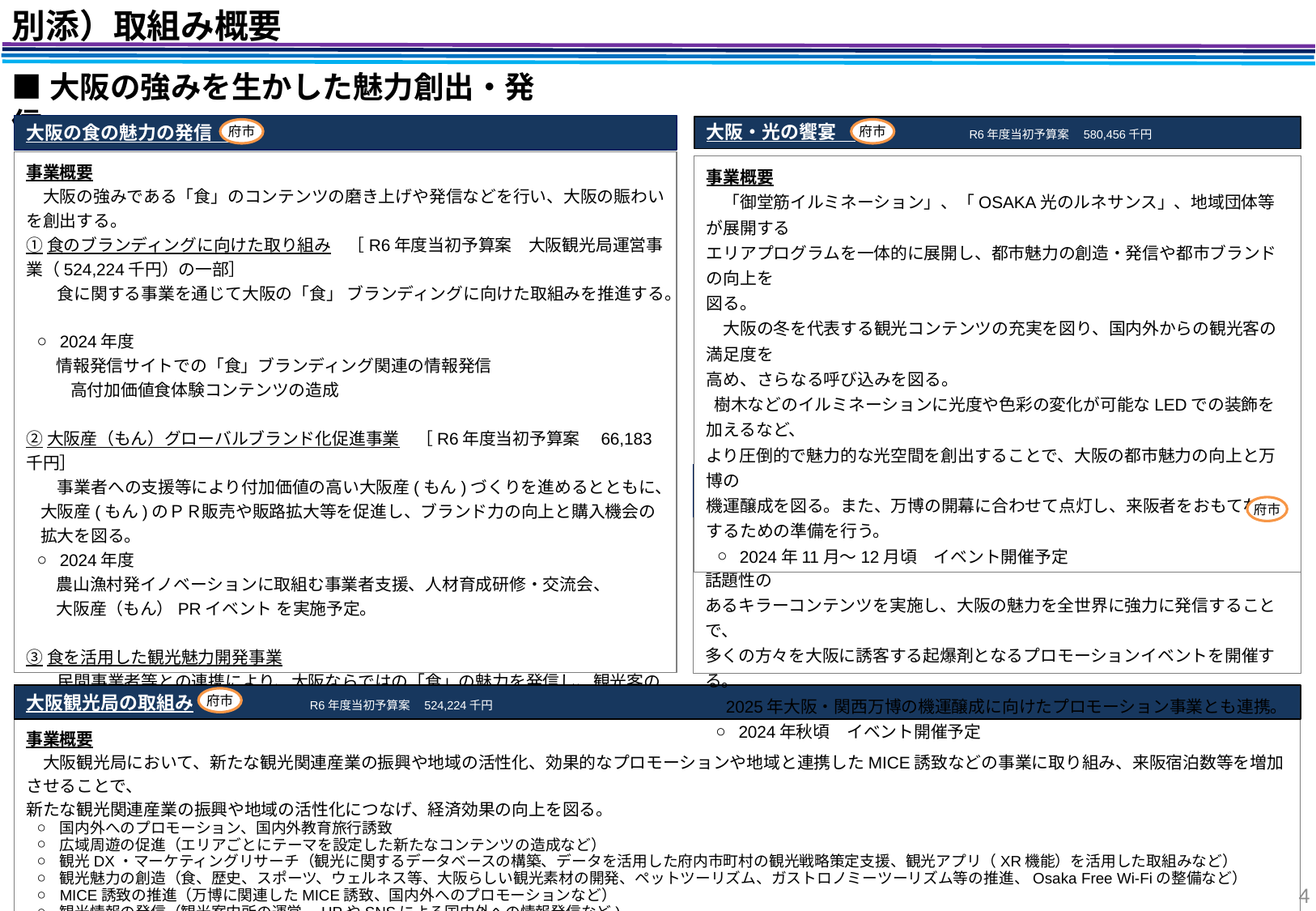

別添）取組み概要
■大阪の強みを生かした魅力創出・発信
大阪の食の魅力の発信
大阪・光の饗宴　　　　　　　 R6年度当初予算案　580,456千円
府市

府市

事業概要
　大阪の強みである「食」のコンテンツの磨き上げや発信などを行い、大阪の賑わいを創出する。
①食のブランディングに向けた取り組み　［R6年度当初予算案　大阪観光局運営事業（524,224千円）の一部］
　食に関する事業を通じて大阪の「食」 ブランディングに向けた取組みを推進する。
2024年度
    情報発信サイトでの「食」ブランディング関連の情報発信
　　高付加価値食体験コンテンツの造成

②大阪産（もん）グローバルブランド化促進事業　［R6年度当初予算案　66,183千円］
　事業者への支援等により付加価値の高い大阪産(もん)づくりを進めるとともに、大阪産(もん)のＰＲ販売や販路拡大等を促進し、ブランド力の向上と購入機会の拡大を図る。
2024年度
    農山漁村発イノベーションに取組む事業者支援、人材育成研修・交流会、
    大阪産（もん）PRイベント を実施予定。

③食を活用した観光魅力開発事業
　民間事業者等との連携により、大阪ならではの「食」の魅力を発信し、観光客の誘致及び
観光消費の拡大を図る。
大阪地場素材をふんだんに味わえる「あじわい大阪」特別メニューの提供
エンタメ要素が組み込まれた食と体験のコラボ商品の提供　など

事業概要
　「御堂筋イルミネーション」、「OSAKA光のルネサンス」、地域団体等が展開する
エリアプログラムを一体的に展開し、都市魅力の創造・発信や都市ブランドの向上を
図る。
　大阪の冬を代表する観光コンテンツの充実を図り、国内外からの観光客の満足度を
高め、さらなる呼び込みを図る。
 樹木などのイルミネーションに光度や色彩の変化が可能なLEDでの装飾を加えるなど、
より圧倒的で魅力的な光空間を創出することで、大阪の都市魅力の向上と万博の
機運醸成を図る。また、万博の開幕に合わせて点灯し、来阪者をおもてなしするための準備を行う。
2024年11月～12月頃　イベント開催予定
国内外の人々を惹きつけるキラーコンテンツの創出　  R6年度当初予算案　386,468千円
府市

事業概要
　大阪のシンボリックなエリア（御堂筋、中之島、水の回廊など）において話題性の
あるキラーコンテンツを実施し、大阪の魅力を全世界に強力に発信することで、
多くの方々を大阪に誘客する起爆剤となるプロモーションイベントを開催する。
　2025年大阪・関西万博の機運醸成に向けたプロモーション事業とも連携。
2024年秋頃　イベント開催予定
大阪観光局の取組み　　　　　　R6年度当初予算案　524,224千円
府市

事業概要
　大阪観光局において、新たな観光関連産業の振興や地域の活性化、効果的なプロモーションや地域と連携したMICE誘致などの事業に取り組み、来阪宿泊数等を増加させることで、
新たな観光関連産業の振興や地域の活性化につなげ、経済効果の向上を図る。
国内外へのプロモーション、国内外教育旅行誘致
広域周遊の促進（エリアごとにテーマを設定した新たなコンテンツの造成など）
観光DX・マーケティングリサーチ（観光に関するデータベースの構築、データを活用した府内市町村の観光戦略策定支援、観光アプリ（XR機能）を活用した取組みなど）
観光魅力の創造（食、歴史、スポーツ、ウェルネス等、大阪らしい観光素材の開発、ペットツーリズム、ガストロノミーツーリズム等の推進、Osaka Free Wi-Fiの整備など）
MICE誘致の推進（万博に関連したMICE誘致、国内外へのプロモーションなど）
観光情報の発信（観光案内所の運営、HPやSNSによる国内外への情報発信など)
4